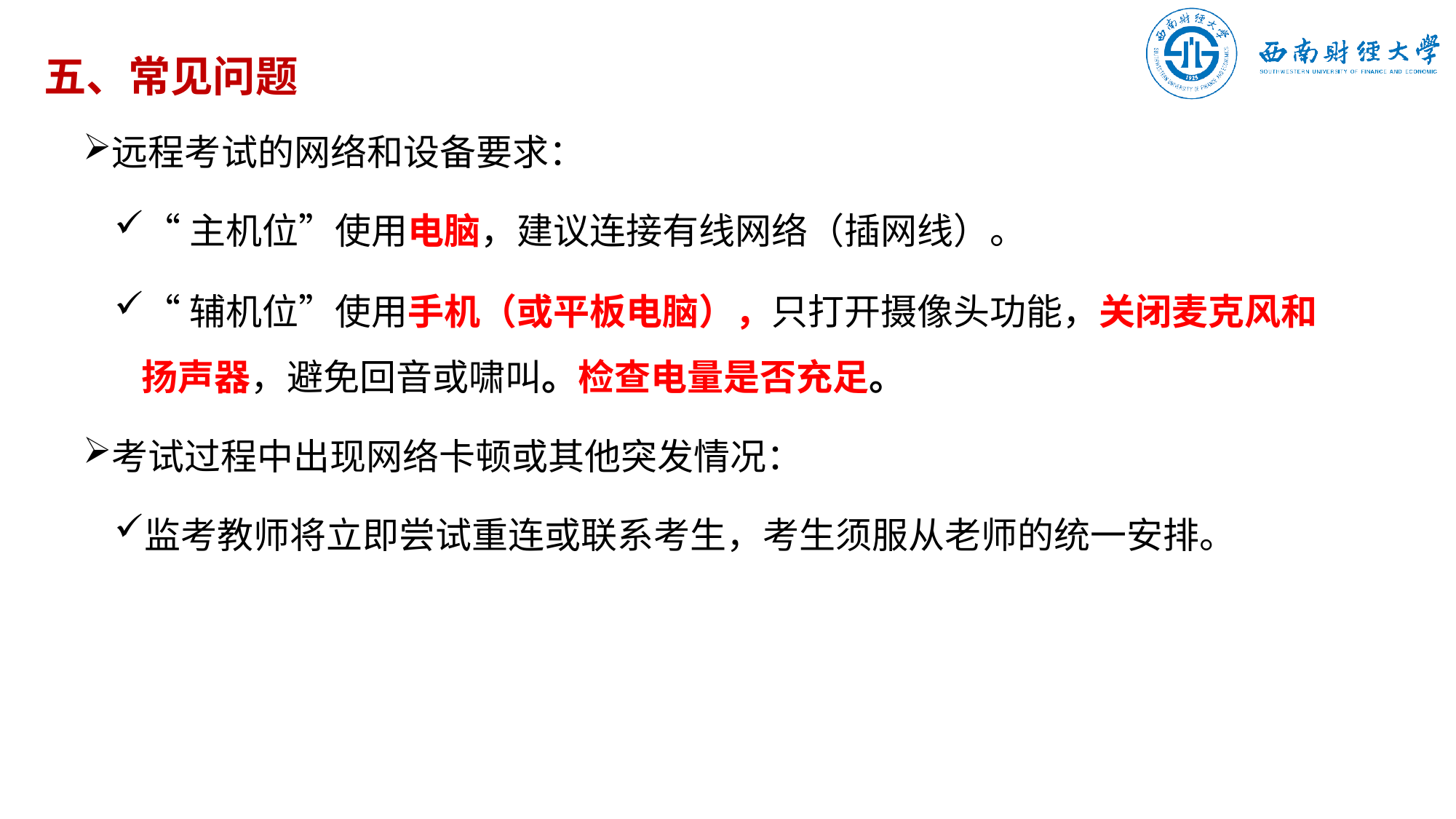

五、常见问题
远程考试的网络和设备要求：
“主机位”使用电脑，建议连接有线网络（插网线）。
“辅机位”使用手机（或平板电脑），只打开摄像头功能，关闭麦克风和扬声器，避免回音或啸叫。检查电量是否充足。

考试过程中出现网络卡顿或其他突发情况：
监考教师将立即尝试重连或联系考生，考生须服从老师的统一安排。